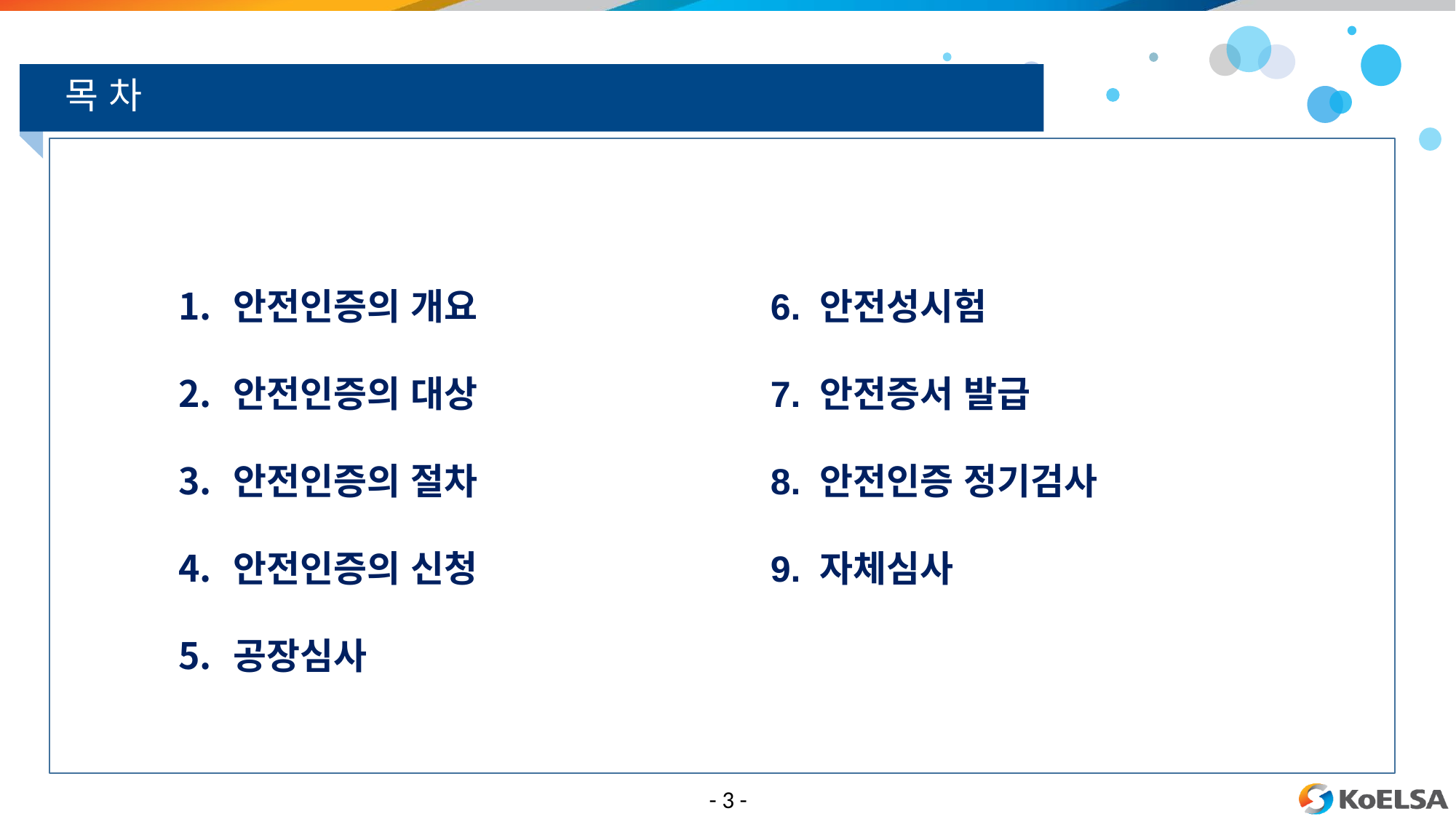

목 차

안전인증의 개요
안전인증의 대상
안전인증의 절차
안전인증의 신청
공장심사
6. 안전성시험
7. 안전증서 발급
8. 안전인증 정기검사
9. 자체심사